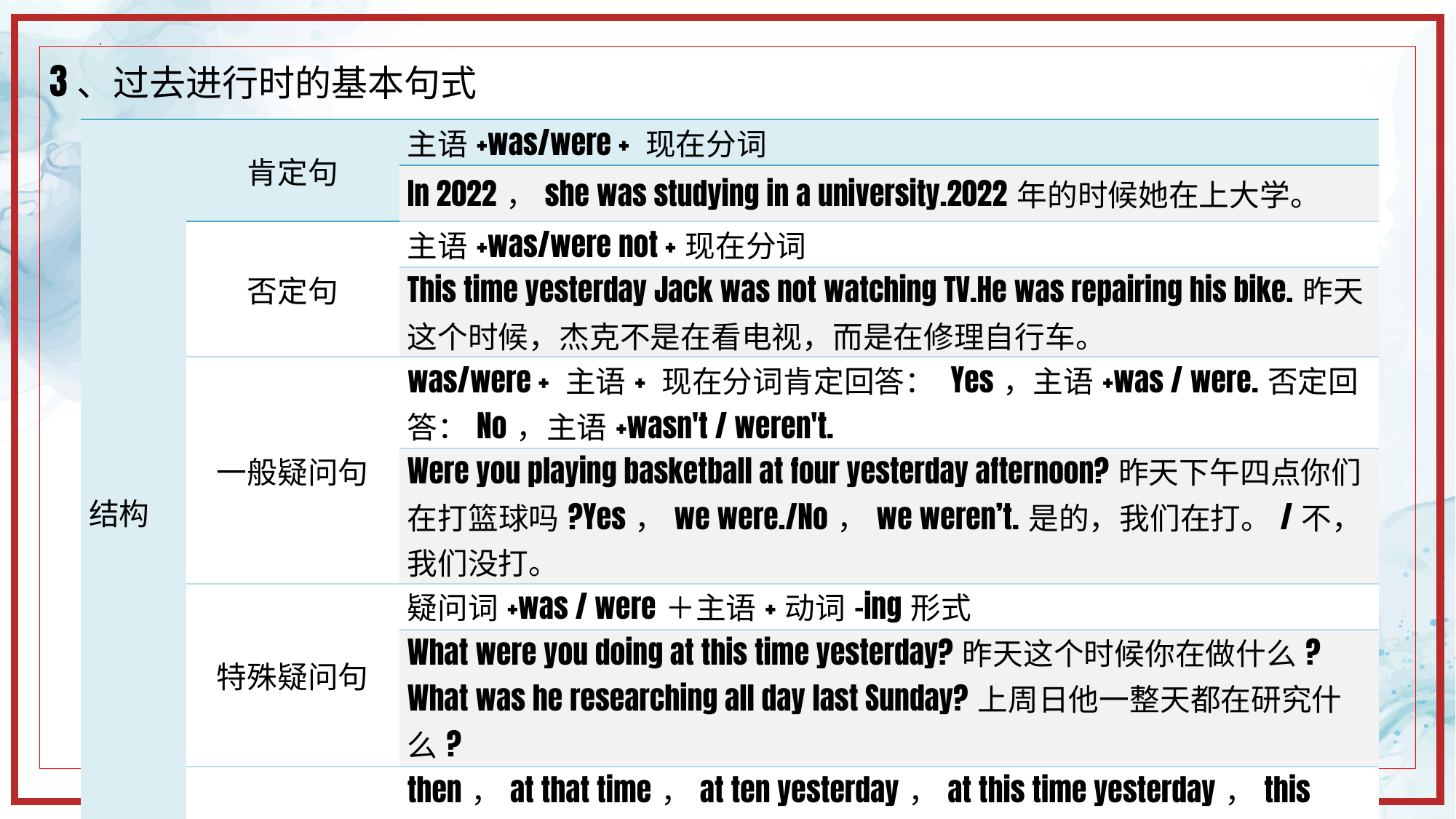

3、过去进行时的基本句式
| 结构 | 肯定句 | 主语+was/were + 现在分词 |
| --- | --- | --- |
|  |  | In 2022，she was studying in a university.2022年的时候她在上大学。 |
|  | 否定句 | 主语+was/were not +现在分词 |
|  |  | This time yesterday Jack was not watching TV.He was repairing his bike.昨天这个时候，杰克不是在看电视，而是在修理自行车。 |
|  | 一般疑问句 | was/were + 主语+ 现在分词肯定回答： Yes，主语+was / were.否定回答：No，主语+wasn't / weren't. |
|  |  | Were you playing basketball at four yesterday afternoon?昨天下午四点你们在打篮球吗?Yes，we were./No，we weren’t.是的，我们在打。/不，我们没打。 |
|  | 特殊疑问句 | 疑问词+was / were＋主语+动词-ing形式 |
|  |  | What were you doing at this time yesterday?昨天这个时候你在做什么?What was he researching all day last Sunday?上周日他一整天都在研究什么? |
|  | 时间标志词 | then，at that time，at ten yesterday，at this time yesterday，this morning，the whole morning，all day，from nine to ten last evening，when，while等. |